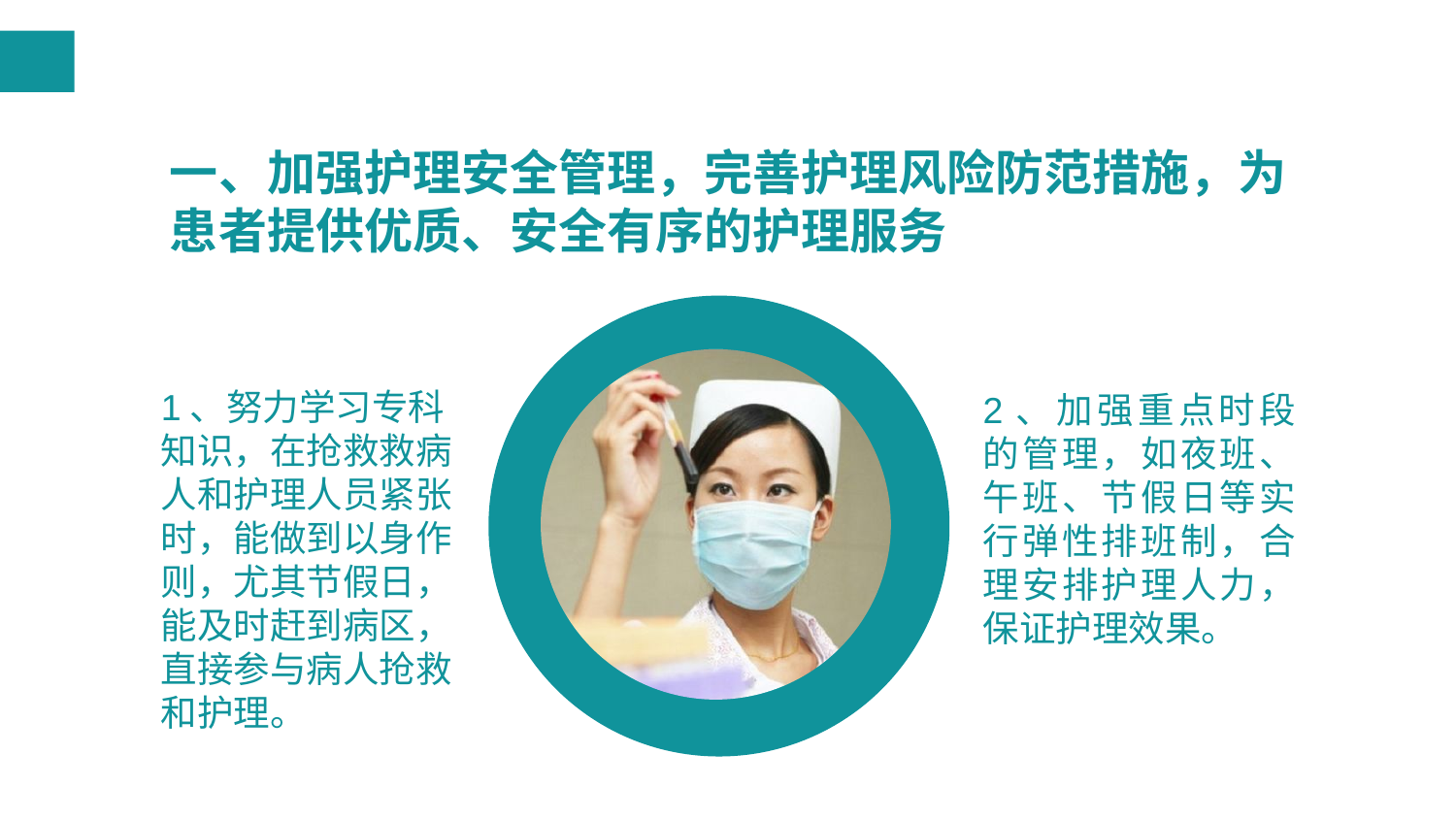

一、加强护理安全管理，完善护理风险防范措施，为患者提供优质、安全有序的护理服务

1、努力学习专科知识，在抢救救病人和护理人员紧张时，能做到以身作则，尤其节假日，能及时赶到病区，直接参与病人抢救和护理。

2、加强重点时段的管理，如夜班、午班、节假日等实行弹性排班制，合理安排护理人力，保证护理效果。